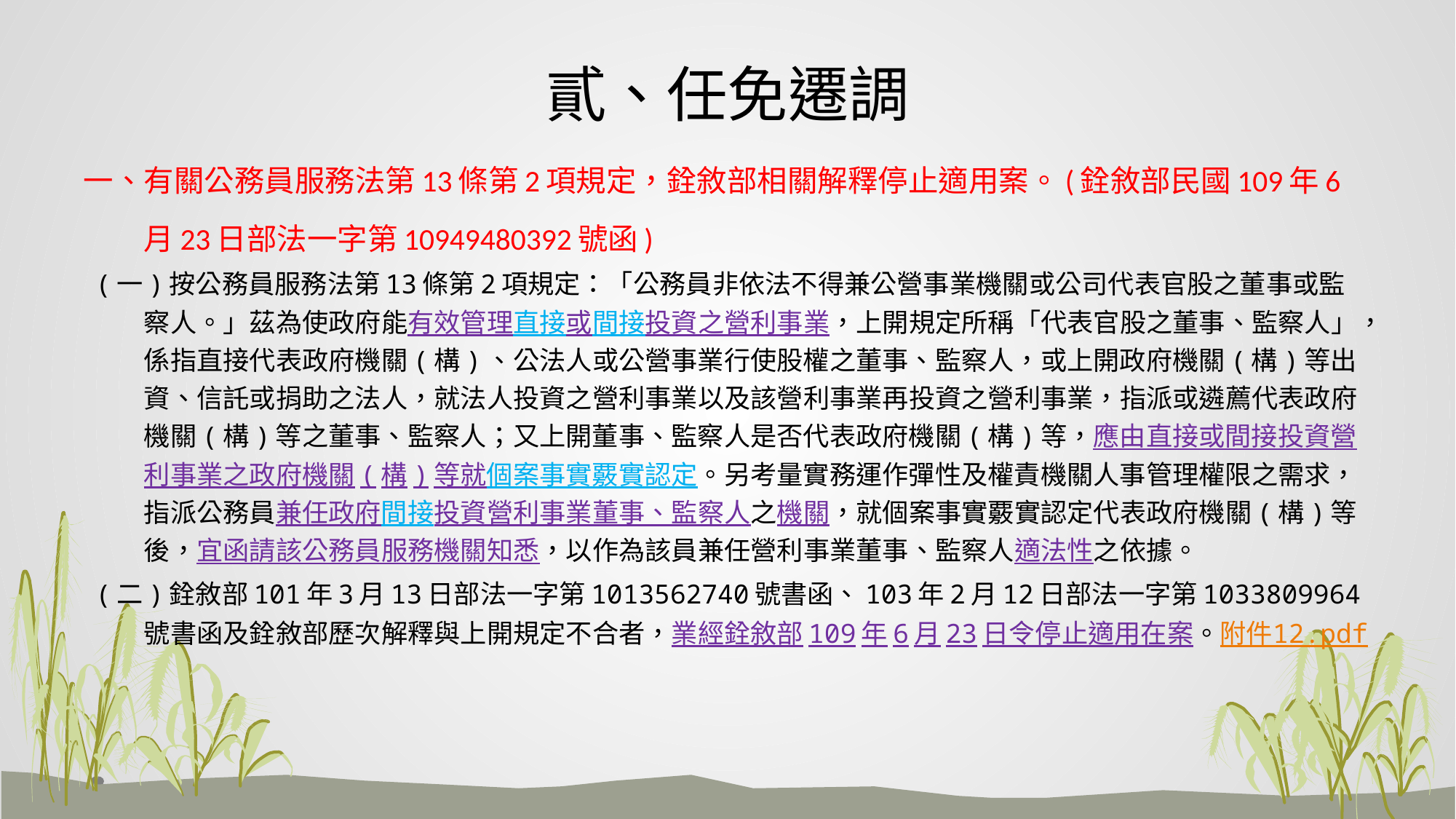

# 貳、任免遷調
一、有關公務員服務法第13條第2項規定，銓敘部相關解釋停止適用案。(銓敘部民國109年6月23日部法一字第10949480392號函)
(一)按公務員服務法第13條第2項規定：「公務員非依法不得兼公營事業機關或公司代表官股之董事或監察人。」茲為使政府能有效管理直接或間接投資之營利事業，上開規定所稱「代表官股之董事、監察人」，係指直接代表政府機關(構)、公法人或公營事業行使股權之董事、監察人，或上開政府機關(構)等出資、信託或捐助之法人，就法人投資之營利事業以及該營利事業再投資之營利事業，指派或遴薦代表政府機關(構)等之董事、監察人；又上開董事、監察人是否代表政府機關(構)等，應由直接或間接投資營利事業之政府機關(構)等就個案事實覈實認定。另考量實務運作彈性及權責機關人事管理權限之需求，指派公務員兼任政府間接投資營利事業董事、監察人之機關，就個案事實覈實認定代表政府機關(構)等後，宜函請該公務員服務機關知悉，以作為該員兼任營利事業董事、監察人適法性之依據。
(二)銓敘部101年3月13日部法一字第1013562740號書函、103年2月12日部法一字第1033809964號書函及銓敘部歷次解釋與上開規定不合者，業經銓敘部109年6月23日令停止適用在案。附件12.pdf